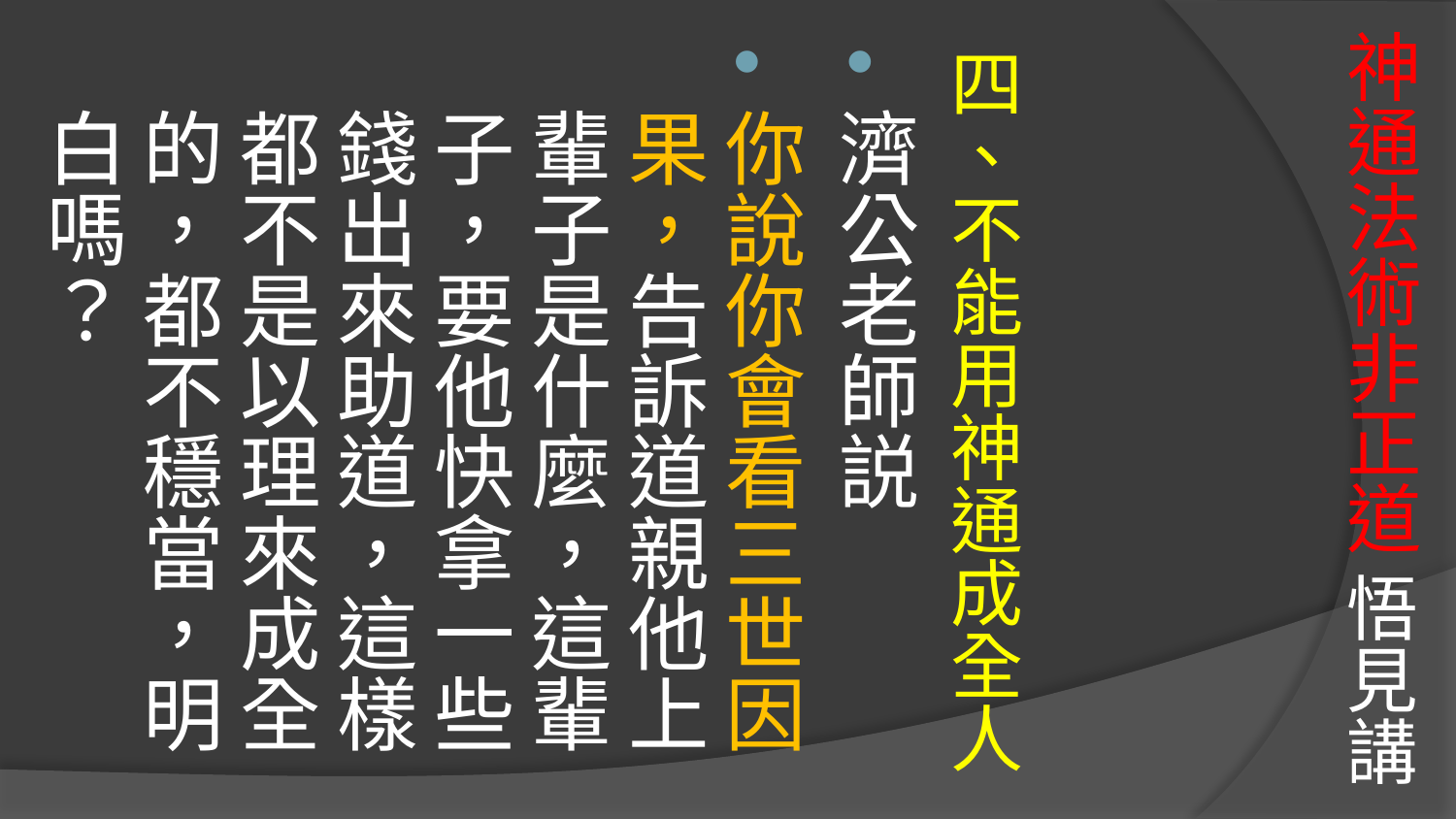

# 神通法術非正道 悟見講
四、不能用神通成全人
濟公老師説
你說你會看三世因果，告訴道親他上輩子是什麼，這輩子，要他快拿一些錢出來助道，這樣都不是以理來成全的，都不穩當，明白嗎？